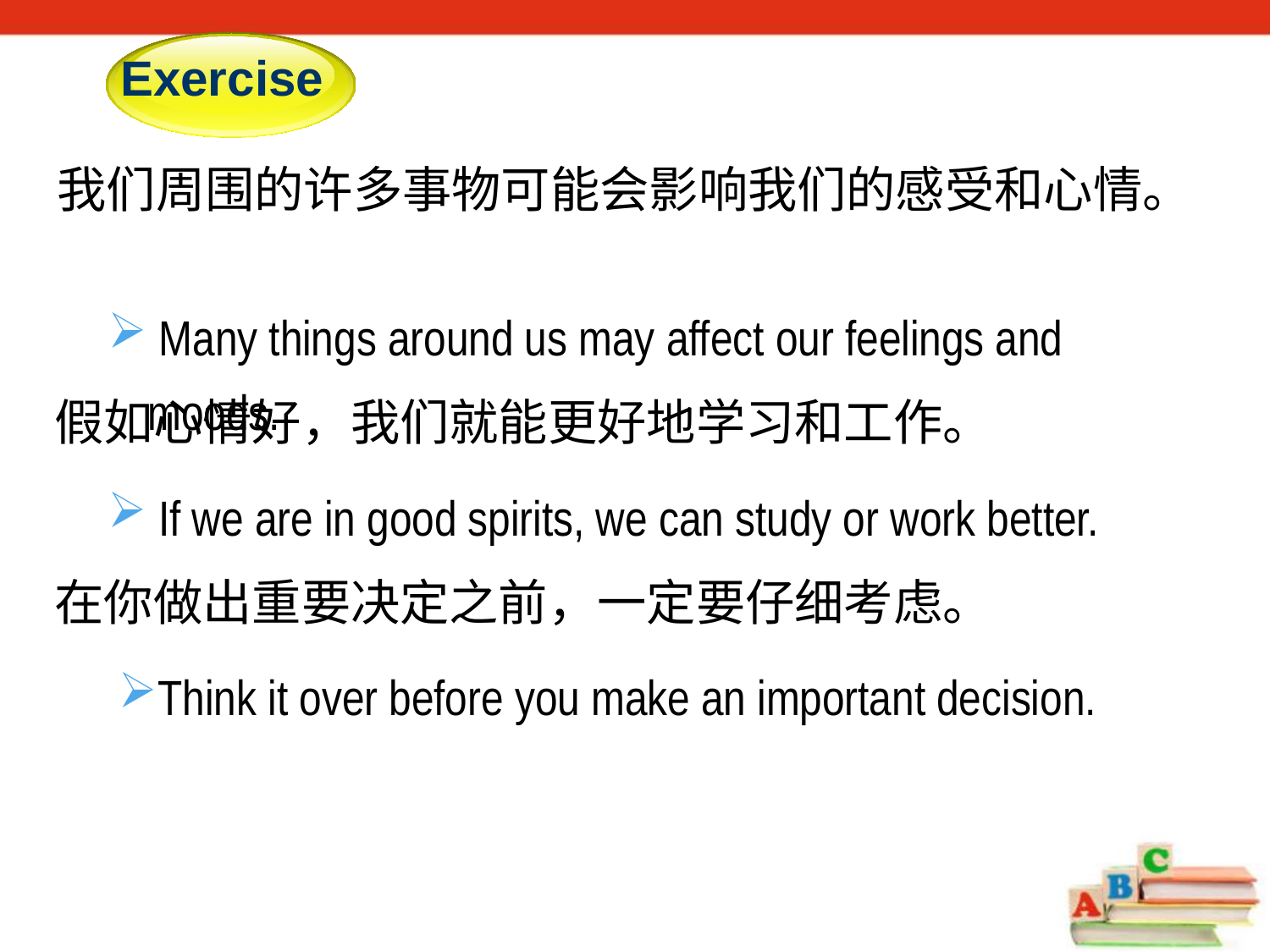

# Exercise
   我们周围的许多事物可能会影响我们的感受和心情。
 Many things around us may affect our feelings and moods.
假如心情好，我们就能更好地学习和工作。
 If we are in good spirits, we can study or work better.
在你做出重要决定之前，一定要仔细考虑。
Think it over before you make an important decision.